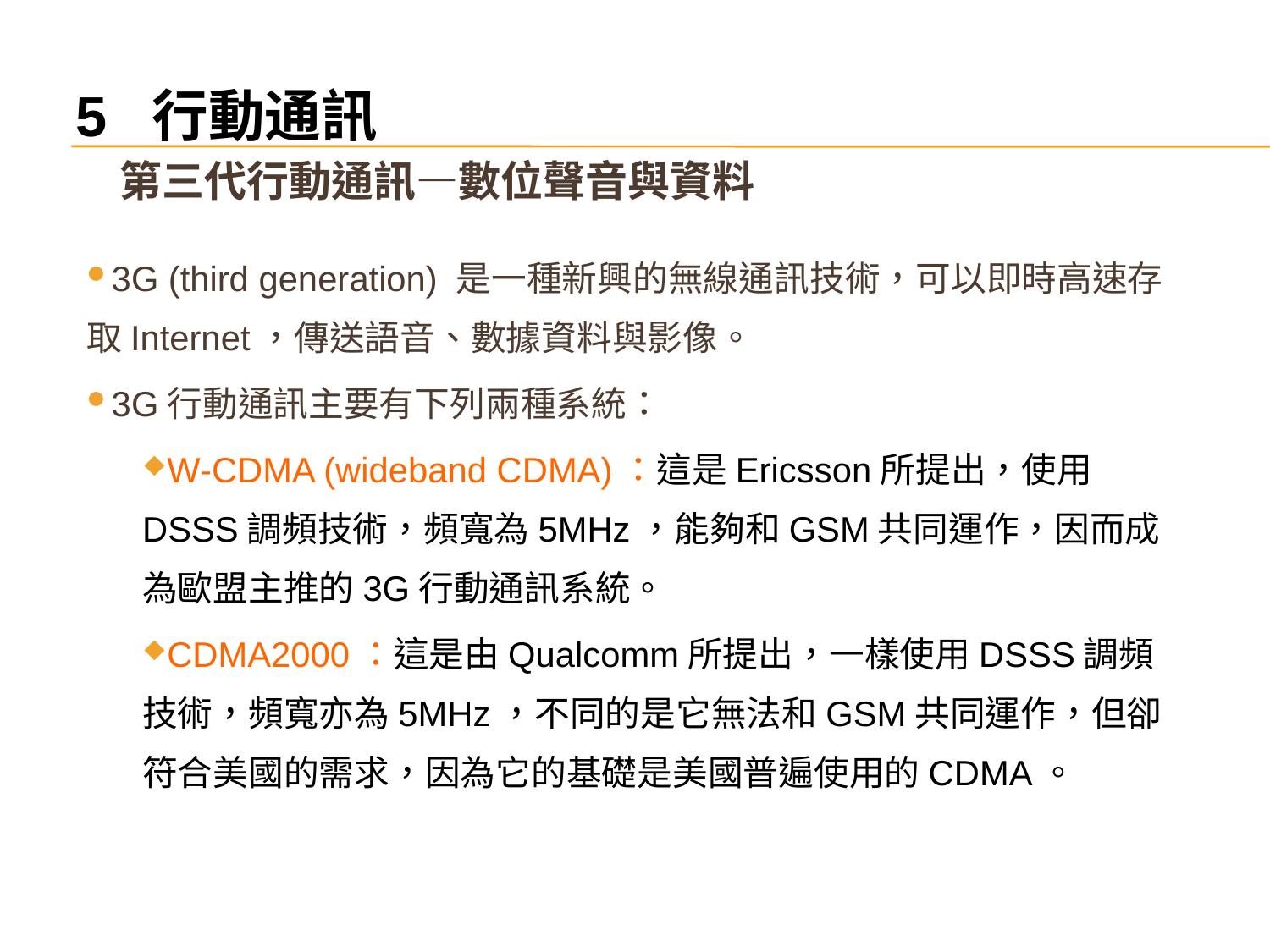

5  行動通訊
　第三代行動通訊—數位聲音與資料

3G (third generation) 是一種新興的無線通訊技術，可以即時高速存取Internet，傳送語音、數據資料與影像。
3G行動通訊主要有下列兩種系統：
W-CDMA (wideband CDMA)：這是Ericsson所提出，使用DSSS調頻技術，頻寬為5MHz，能夠和GSM共同運作，因而成為歐盟主推的3G行動通訊系統。
CDMA2000：這是由Qualcomm所提出，一樣使用DSSS調頻技術，頻寬亦為5MHz，不同的是它無法和GSM共同運作，但卻符合美國的需求，因為它的基礎是美國普遍使用的CDMA。